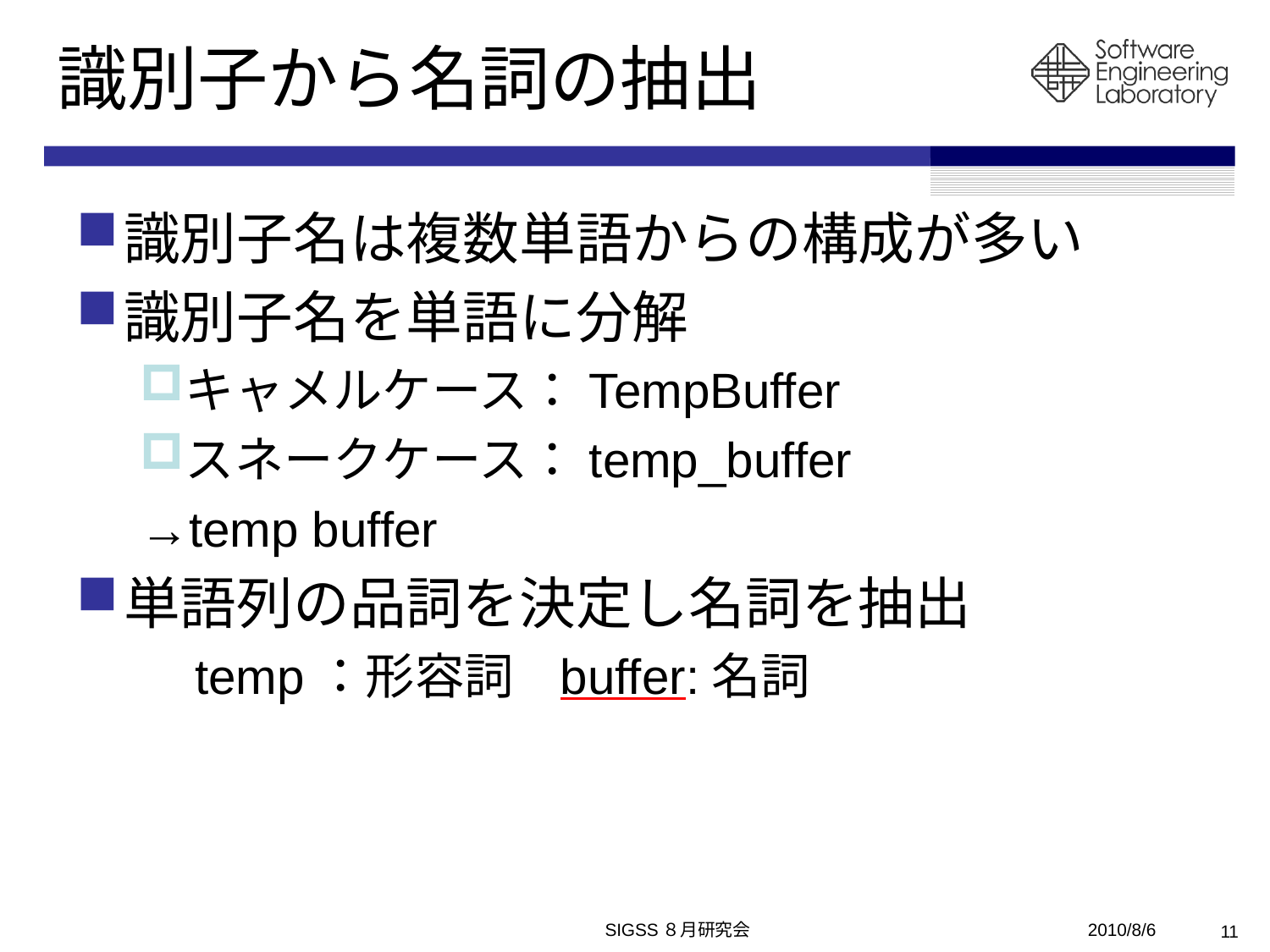

# 識別子から名詞の抽出
識別子名は複数単語からの構成が多い
識別子名を単語に分解
キャメルケース：TempBuffer
スネークケース：temp_buffer
→temp buffer
単語列の品詞を決定し名詞を抽出
    temp：形容詞	buffer:名詞

SIGSS８月研究会
2010/8/6
11